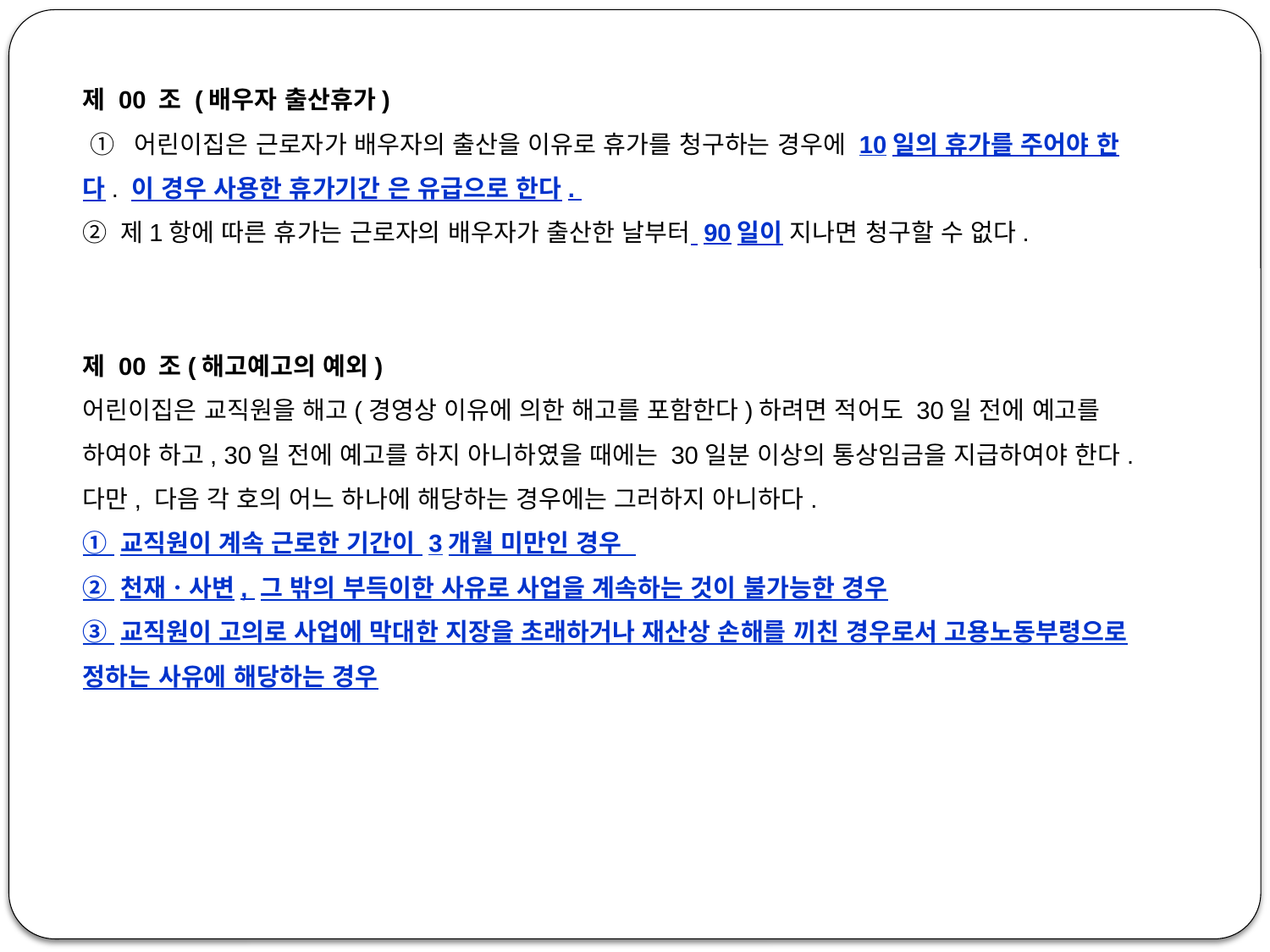

제 00 조 (배우자 출산휴가)
 ①  어린이집은 근로자가 배우자의 출산을 이유로 휴가를 청구하는 경우에 10일의 휴가를 주어야 한다. 이 경우 사용한 휴가기간 은 유급으로 한다.
② 제1항에 따른 휴가는 근로자의 배우자가 출산한 날부터 90일이 지나면 청구할 수 없다.

제 00 조(해고예고의 예외)
어린이집은 교직원을 해고(경영상 이유에 의한 해고를 포함한다)하려면 적어도 30일 전에 예고를 하여야 하고, 30일 전에 예고를 하지 아니하였을 때에는 30일분 이상의 통상임금을 지급하여야 한다. 다만, 다음 각 호의 어느 하나에 해당하는 경우에는 그러하지 아니하다.
① 교직원이 계속 근로한 기간이 3개월 미만인 경우
② 천재ㆍ사변, 그 밖의 부득이한 사유로 사업을 계속하는 것이 불가능한 경우
③ 교직원이 고의로 사업에 막대한 지장을 초래하거나 재산상 손해를 끼친 경우로서 고용노동부령으로 정하는 사유에 해당하는 경우